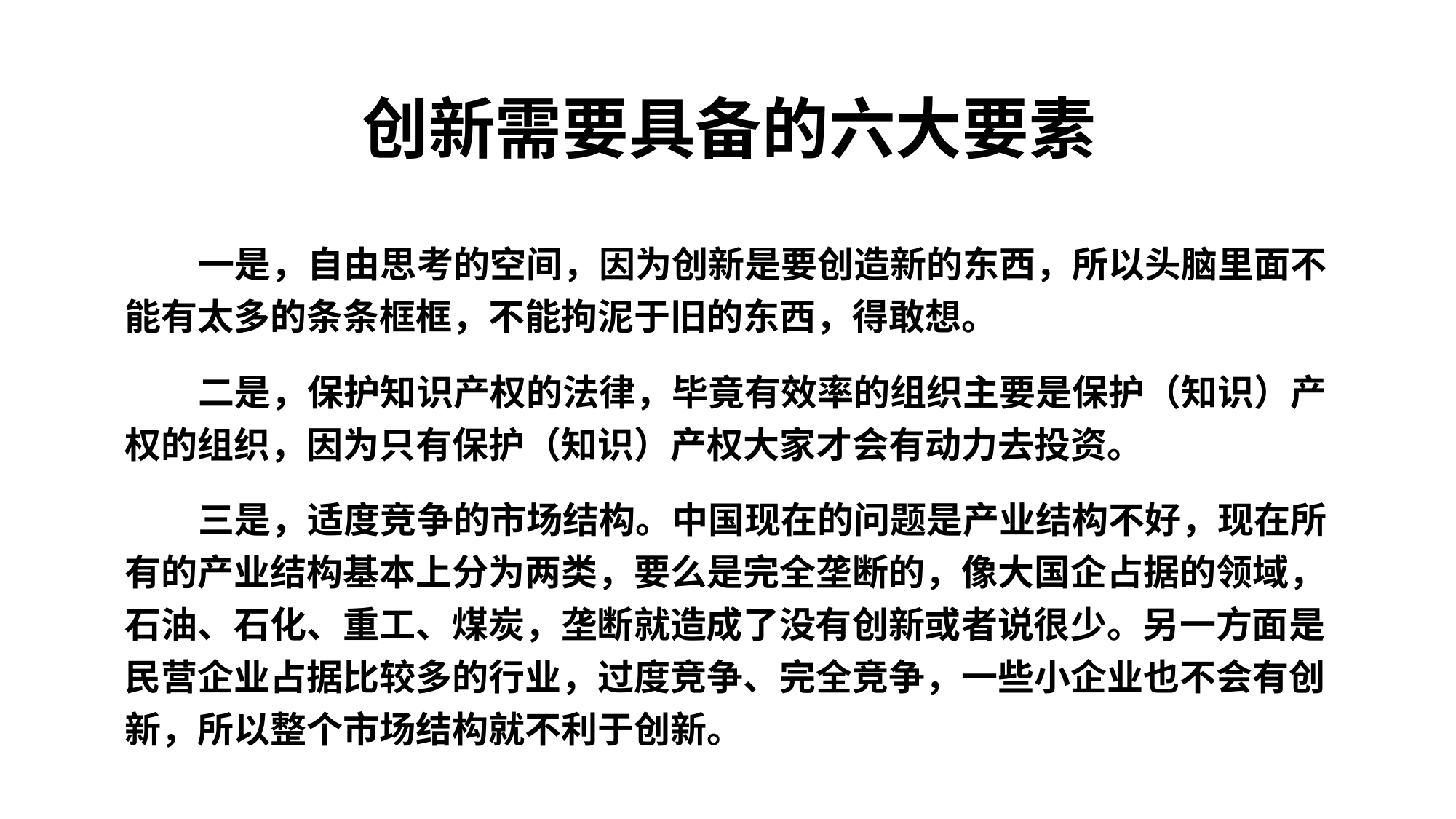

创新需要具备的六大要素
        一是，自由思考的空间，因为创新是要创造新的东西，所以头脑里面不能有太多的条条框框，不能拘泥于旧的东西，得敢想。
        二是，保护知识产权的法律，毕竟有效率的组织主要是保护（知识）产权的组织，因为只有保护（知识）产权大家才会有动力去投资。
        三是，适度竞争的市场结构。中国现在的问题是产业结构不好，现在所有的产业结构基本上分为两类，要么是完全垄断的，像大国企占据的领域，石油、石化、重工、煤炭，垄断就造成了没有创新或者说很少。另一方面是民营企业占据比较多的行业，过度竞争、完全竞争，一些小企业也不会有创新，所以整个市场结构就不利于创新。